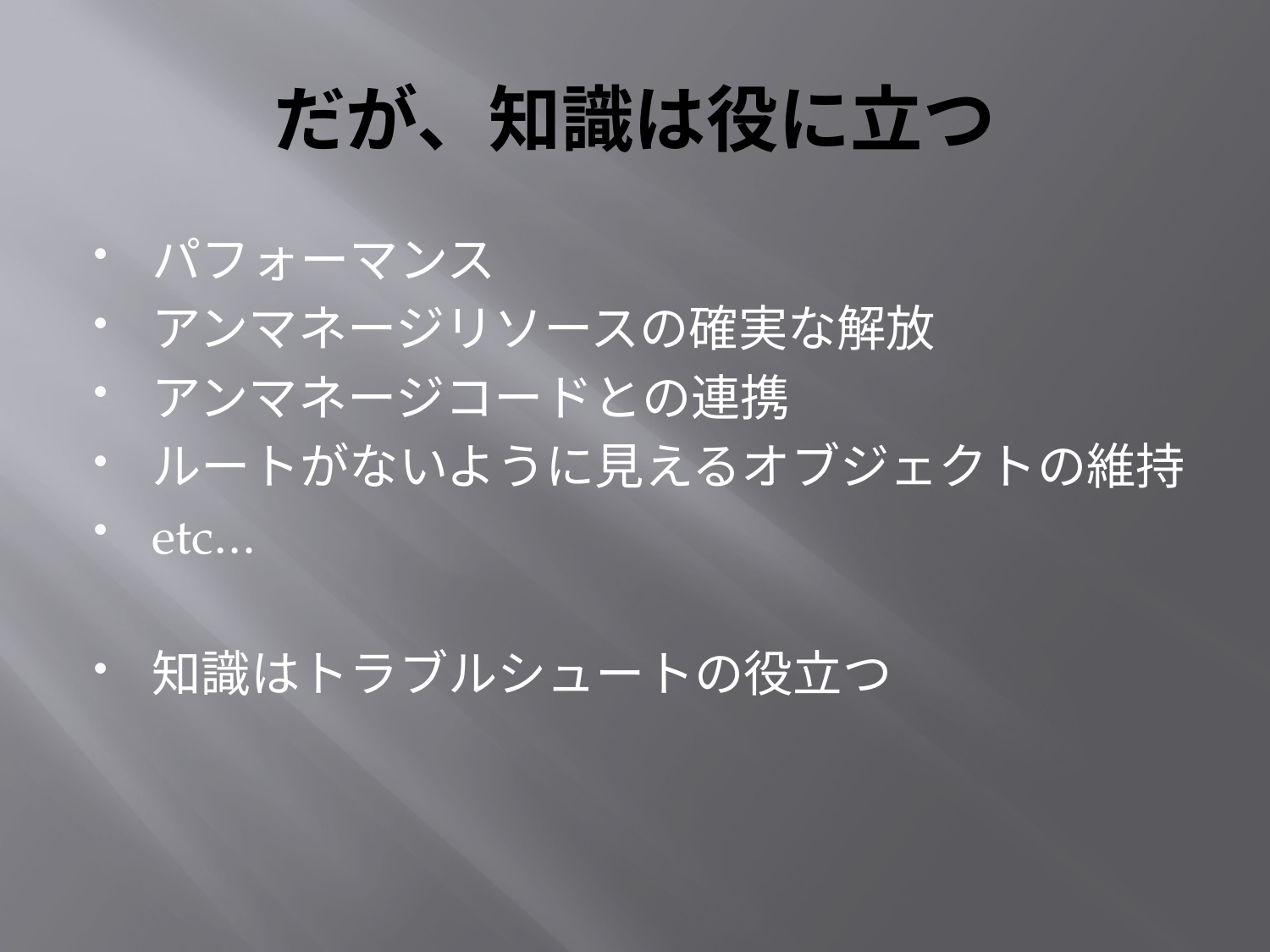

# だが、知識は役に立つ
パフォーマンス
アンマネージリソースの確実な解放
アンマネージコードとの連携
ルートがないように見えるオブジェクトの維持
etc…

知識はトラブルシュートの役立つ